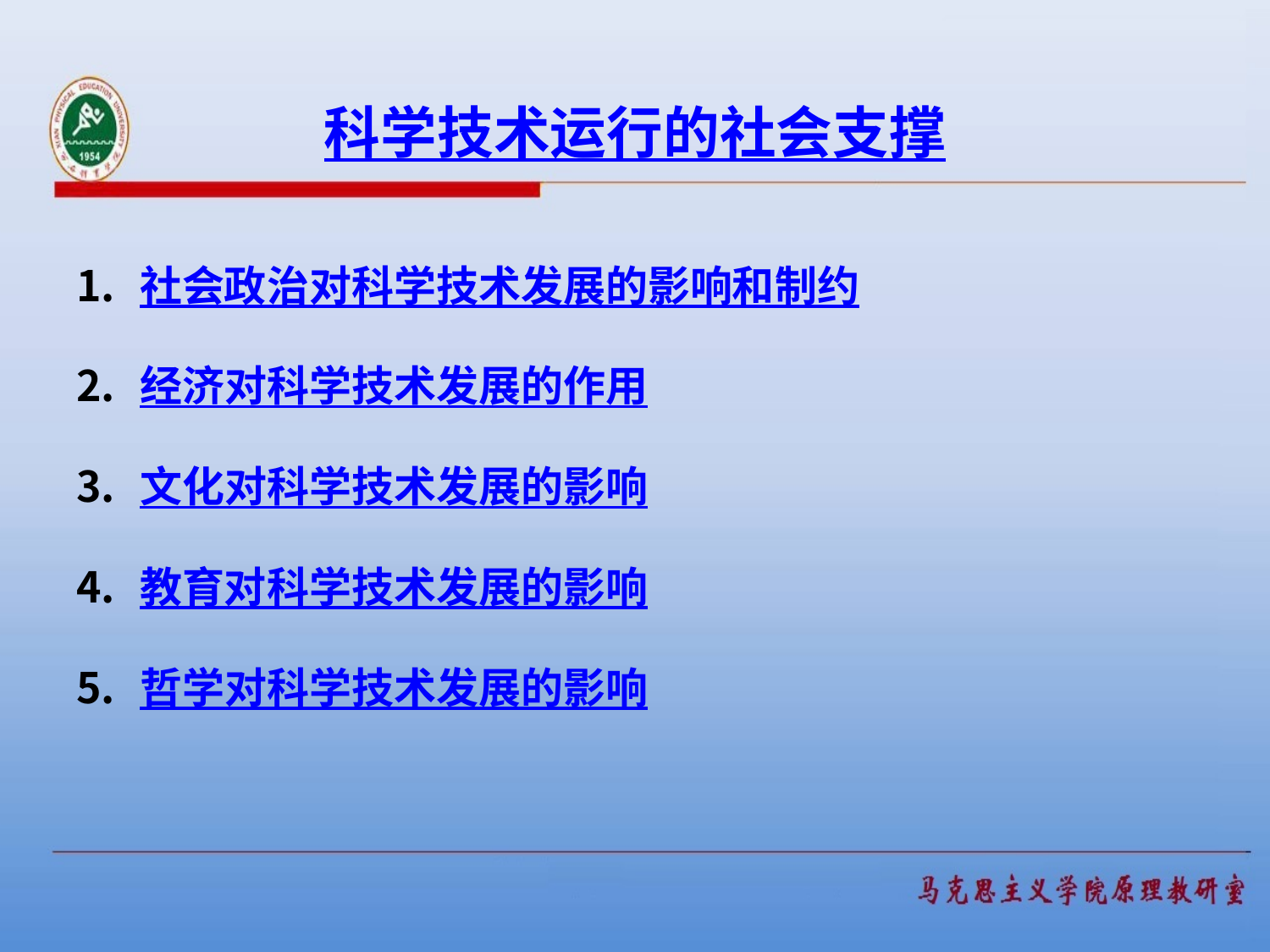

# 科学技术运行的社会支撑
社会政治对科学技术发展的影响和制约
经济对科学技术发展的作用
文化对科学技术发展的影响
教育对科学技术发展的影响
哲学对科学技术发展的影响